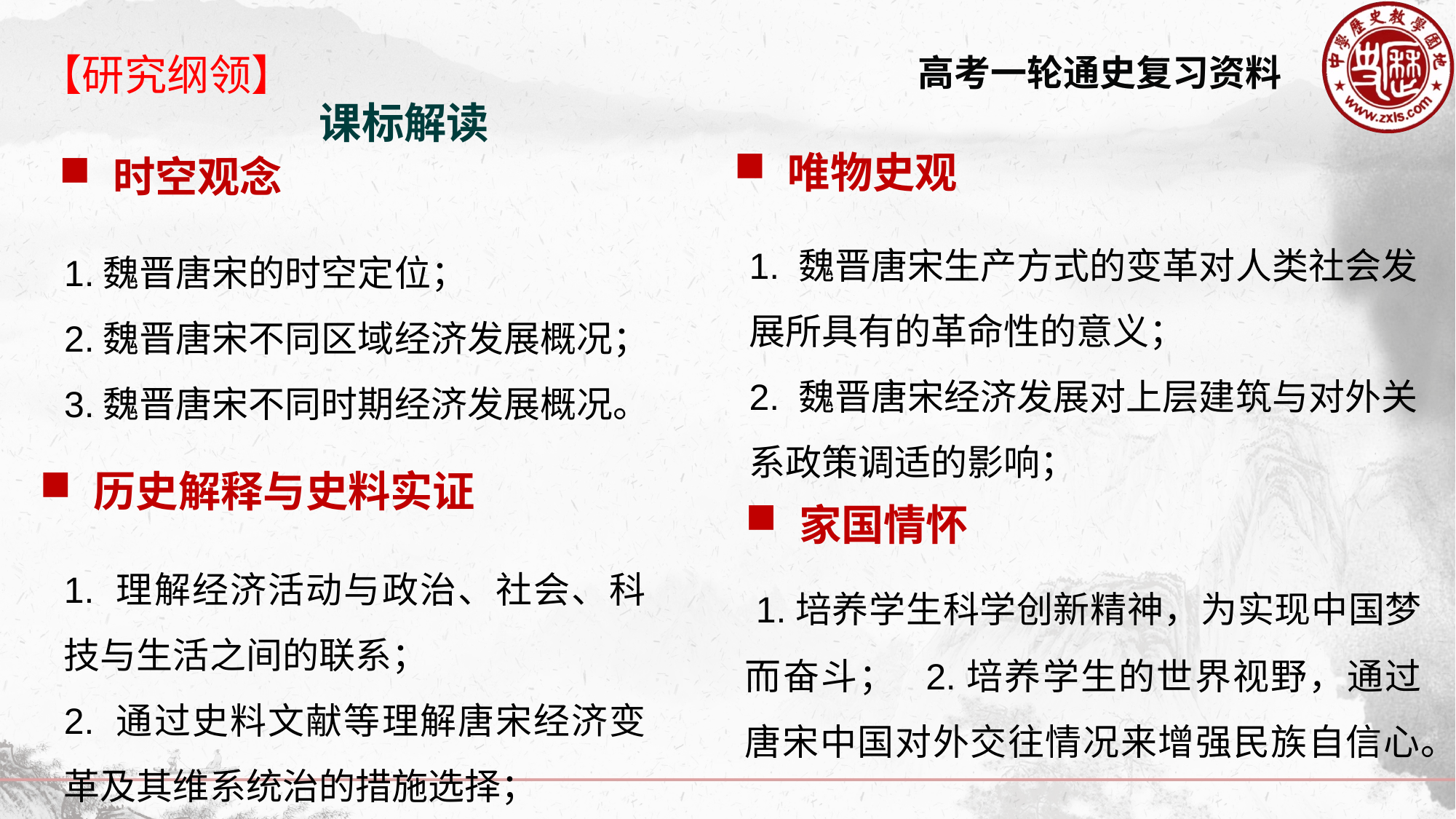

【研究纲领】
课标解读
 唯物史观
 时空观念
1. 魏晋唐宋生产方式的变革对人类社会发展所具有的革命性的意义；
2. 魏晋唐宋经济发展对上层建筑与对外关系政策调适的影响；
1.魏晋唐宋的时空定位；
2.魏晋唐宋不同区域经济发展概况；
3.魏晋唐宋不同时期经济发展概况。
 历史解释与史料实证
 家国情怀
1. 理解经济活动与政治、社会、科技与生活之间的联系；
2. 通过史料文献等理解唐宋经济变革及其维系统治的措施选择；
 1.培养学生科学创新精神，为实现中国梦而奋斗；  2.培养学生的世界视野，通过唐宋中国对外交往情况来增强民族自信心。